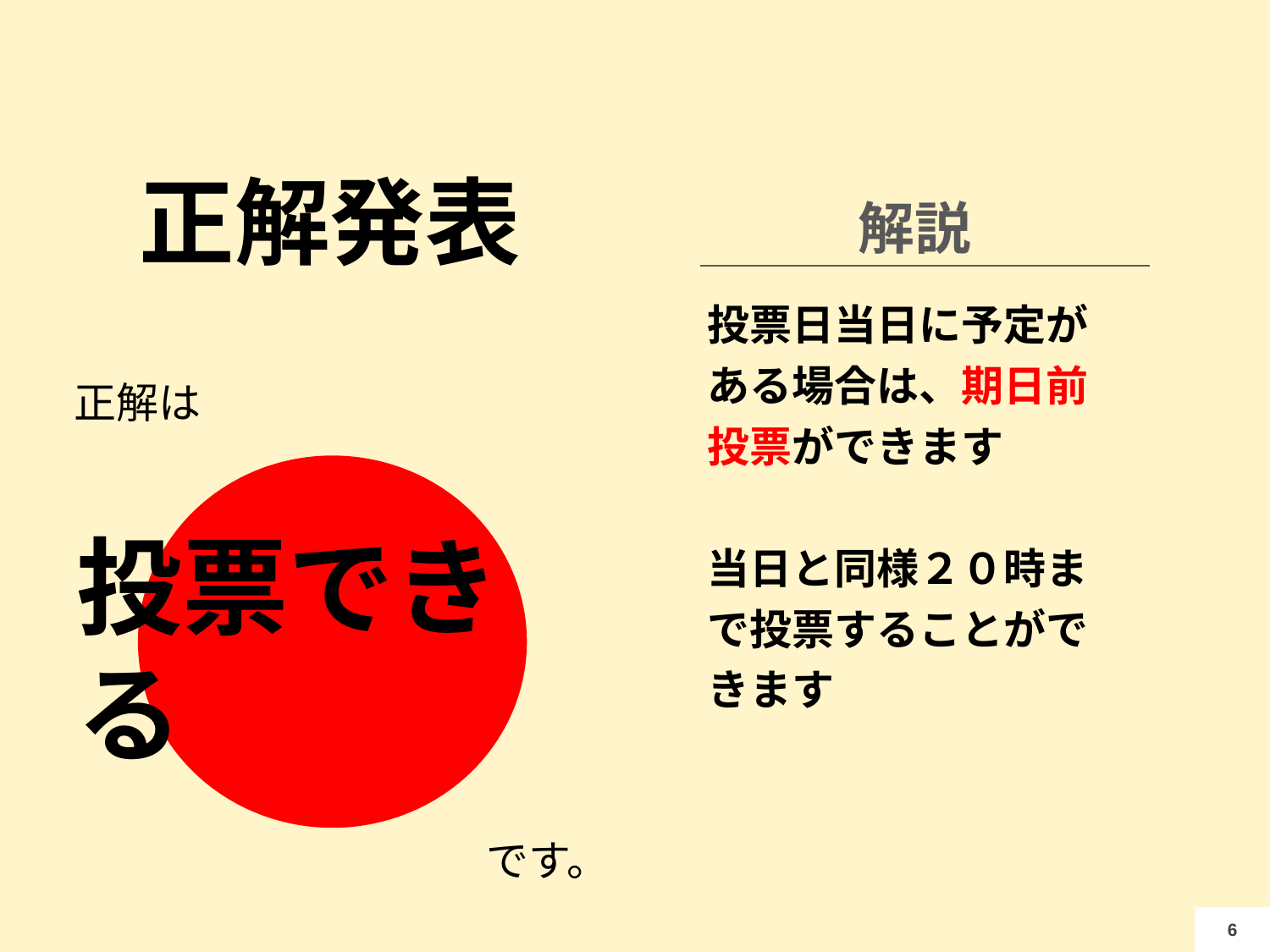

正解発表
解説
投票日当日に予定がある場合は、期日前投票ができます

当日と同様２０時まで投票することができます
正解は

投票できる
です。
6